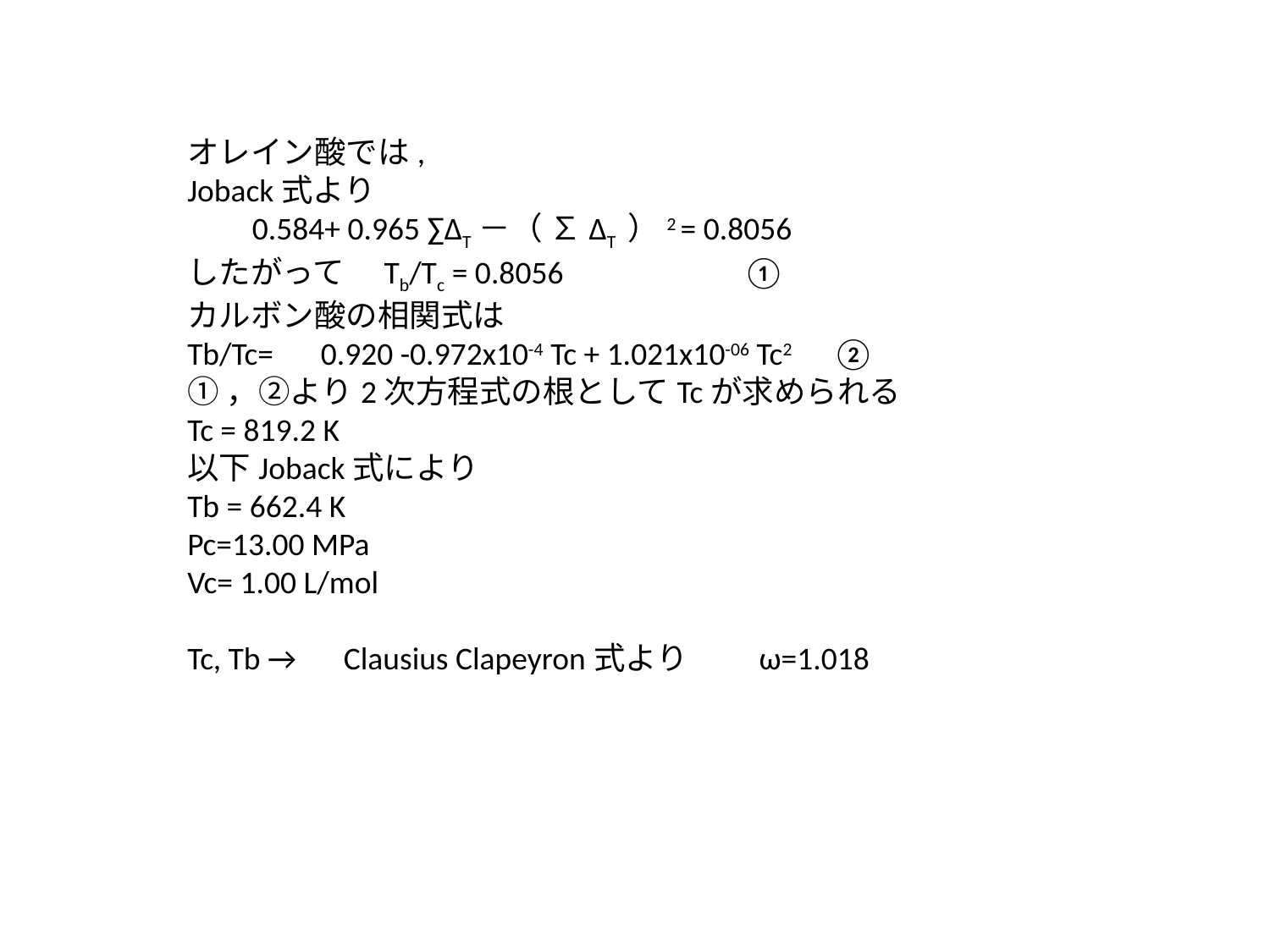

オレイン酸では,
Joback式より
         0.584+ 0.965 ∑ΔT－（ ∑ΔT ）2 = 0.8056
したがって　Tb/Tc = 0.8056                         ①
カルボン酸の相関式は
Tb/Tc=　0.920 -0.972x10-4 Tc + 1.021x10-06 Tc2      ②
①，②より2次方程式の根としてTcが求められる
Tc = 819.2 K
以下Joback式により
Tb = 662.4 K
Pc=13.00 MPa
Vc= 1.00 L/mol

Tc, Tb →　Clausius Clapeyron式より　　ω=1.018